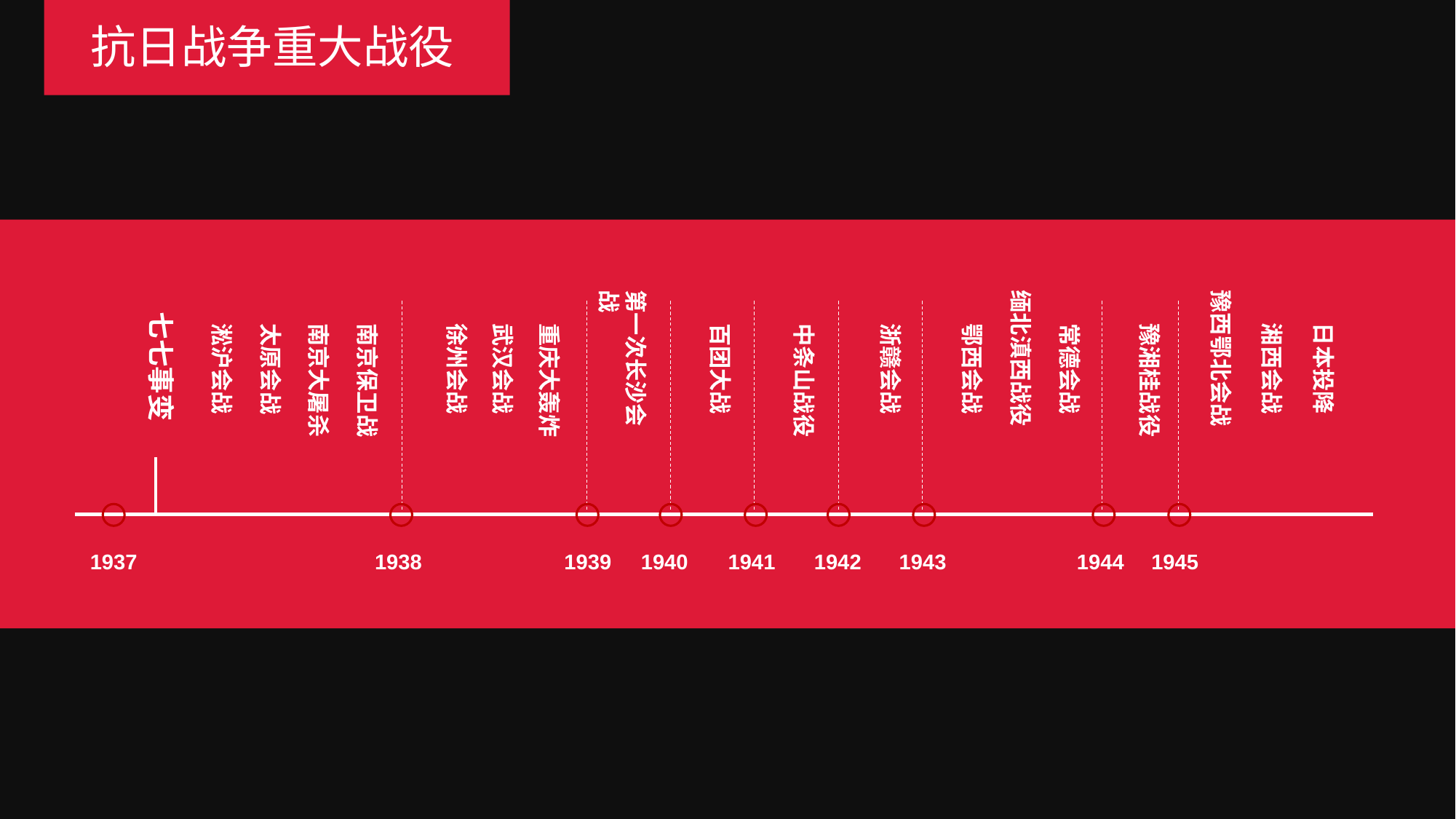

抗日战争重大战役

第一次长沙会战
缅北滇西战役
豫西鄂北会战
七七事变
湘西会战
日本投降
淞沪会战
南京保卫战
徐州会战
武汉会战
重庆大轰炸
百团大战
中条山战役
浙赣会战
鄂西会战
常德会战
豫湘桂战役
南京大屠杀
太原会战

1937
1938
1939
1940
1941
1942
1943
1944
1945